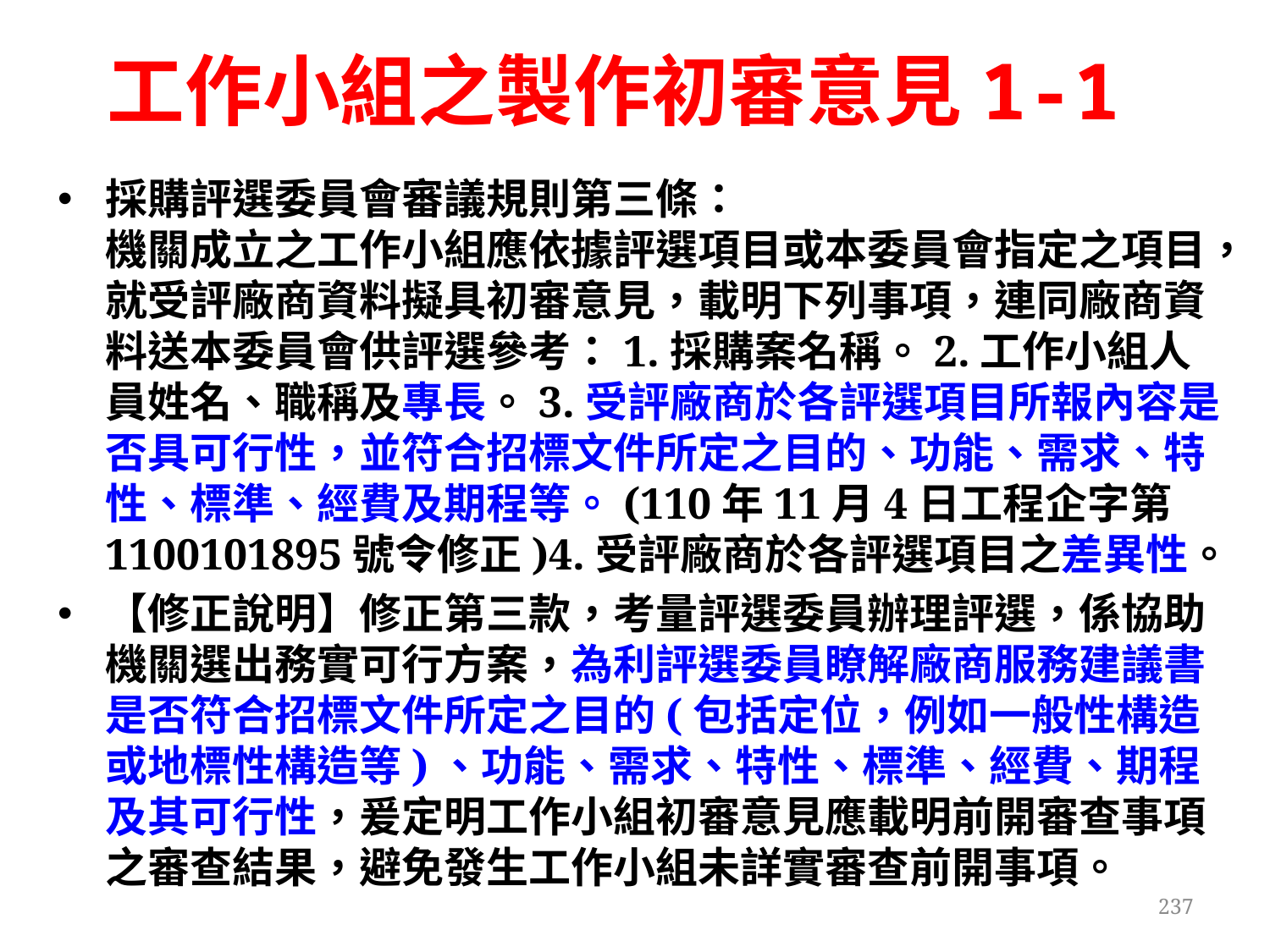

# 工作小組之製作初審意見1-1
採購評選委員會審議規則第三條：
機關成立之工作小組應依據評選項目或本委員會指定之項目，就受評廠商資料擬具初審意見，載明下列事項，連同廠商資料送本委員會供評選參考：1.採購案名稱。2.工作小組人員姓名、職稱及專長。3.受評廠商於各評選項目所報內容是否具可行性，並符合招標文件所定之目的、功能、需求、特性、標準、經費及期程等。(110年11月4日工程企字第1100101895號令修正)4.受評廠商於各評選項目之差異性。
【修正說明】修正第三款，考量評選委員辦理評選，係協助機關選出務實可行方案，為利評選委員瞭解廠商服務建議書是否符合招標文件所定之目的(包括定位，例如一般性構造或地標性構造等)、功能、需求、特性、標準、經費、期程及其可行性，爰定明工作小組初審意見應載明前開審查事項之審查結果，避免發生工作小組未詳實審查前開事項。

237